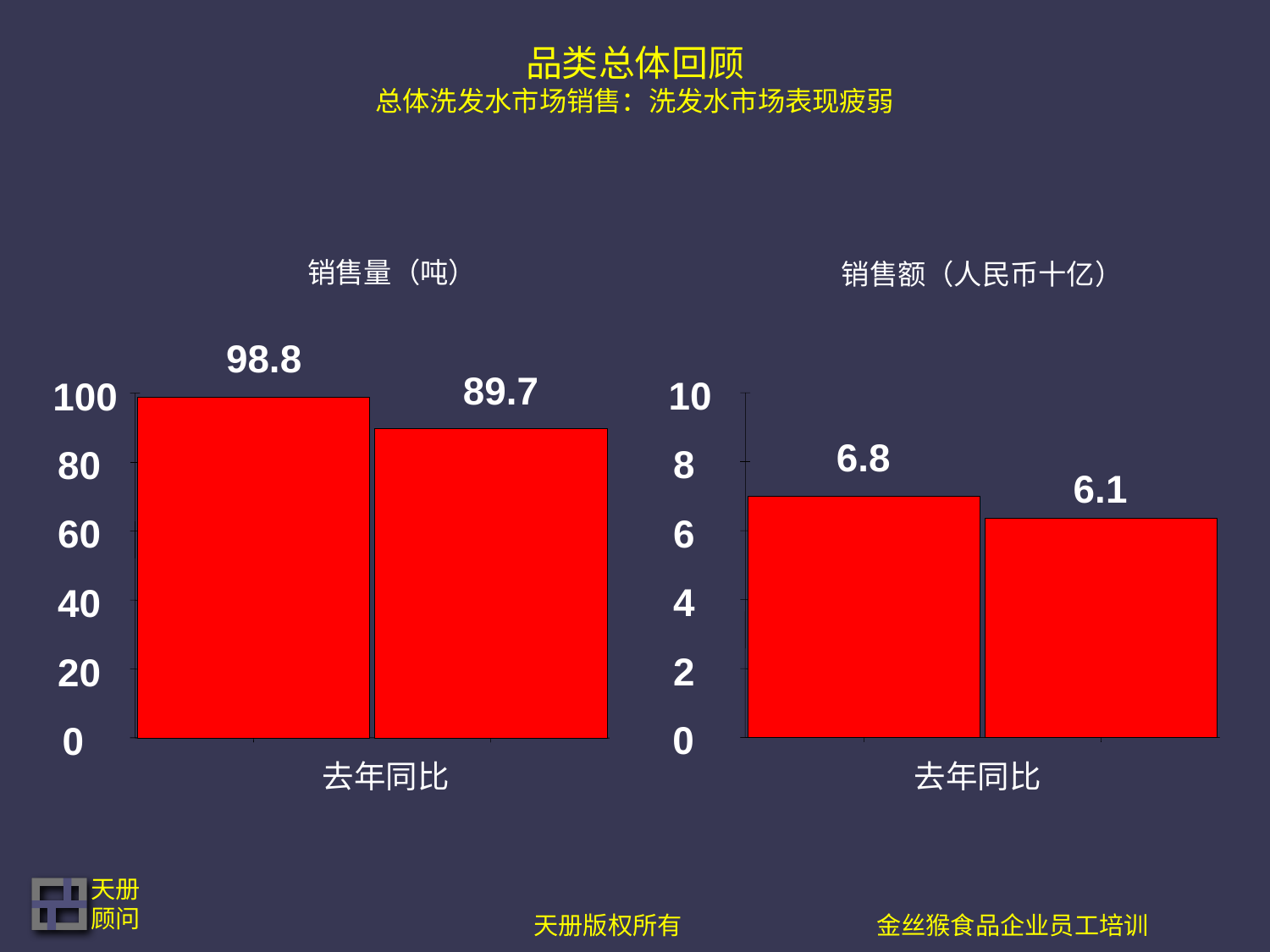

# 品类总体回顾 总体洗发水市场销售：洗发水市场表现疲弱
销售量（吨）
销售额（人民币十亿）
98.8
89.7
10
100

6.8
8
80

6.1

6
60

4
40

2
20

0
0

去年同比
去年同比
23